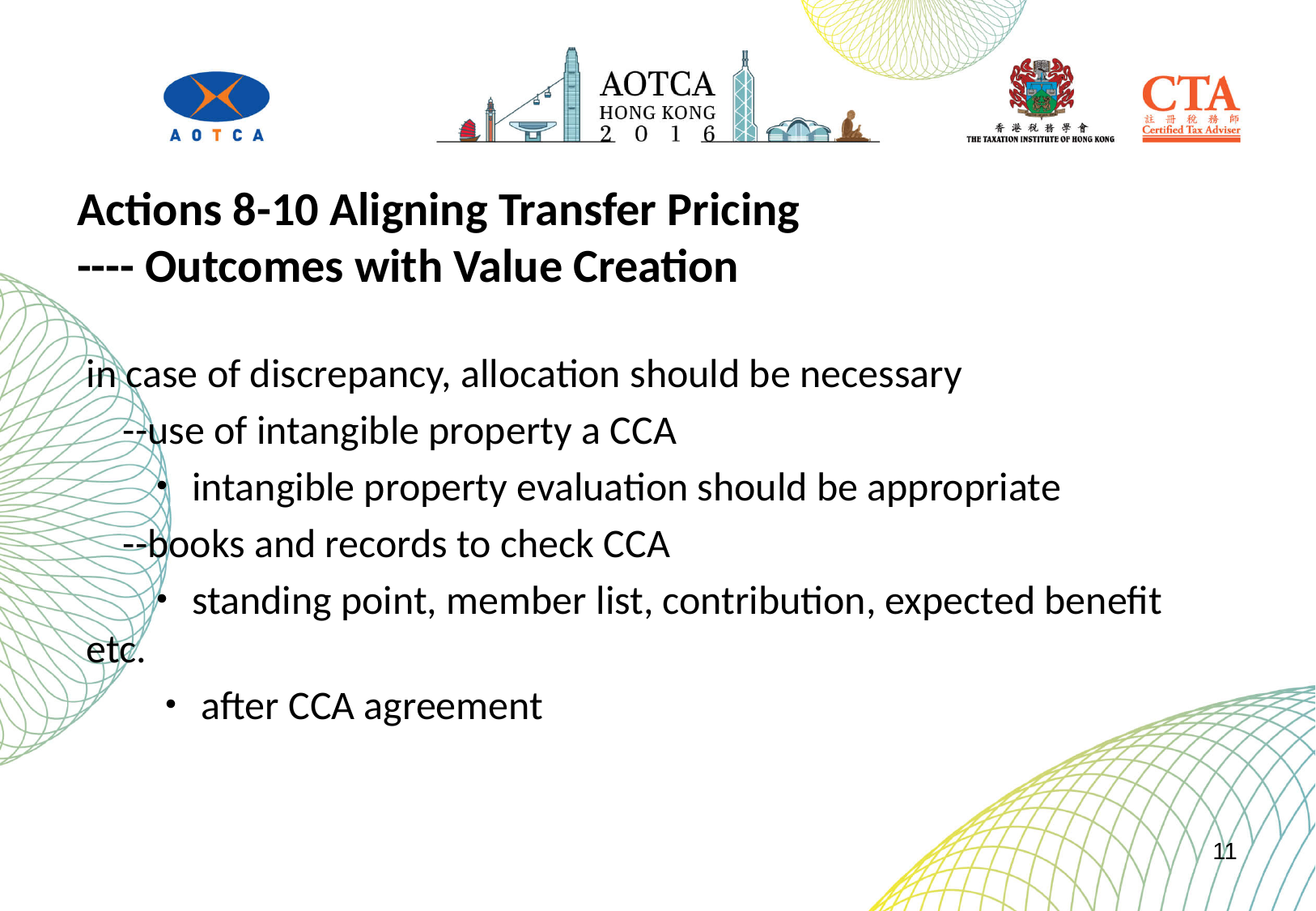

# Actions 8-10 Aligning Transfer Pricing ---- Outcomes with Value Creation
in case of discrepancy, allocation should be necessary
    --use of intangible property a CCA
     ・intangible property evaluation should be appropriate
    --books and records to check CCA
     ・standing point, member list, contribution, expected benefit etc.
      ・after CCA agreement

11